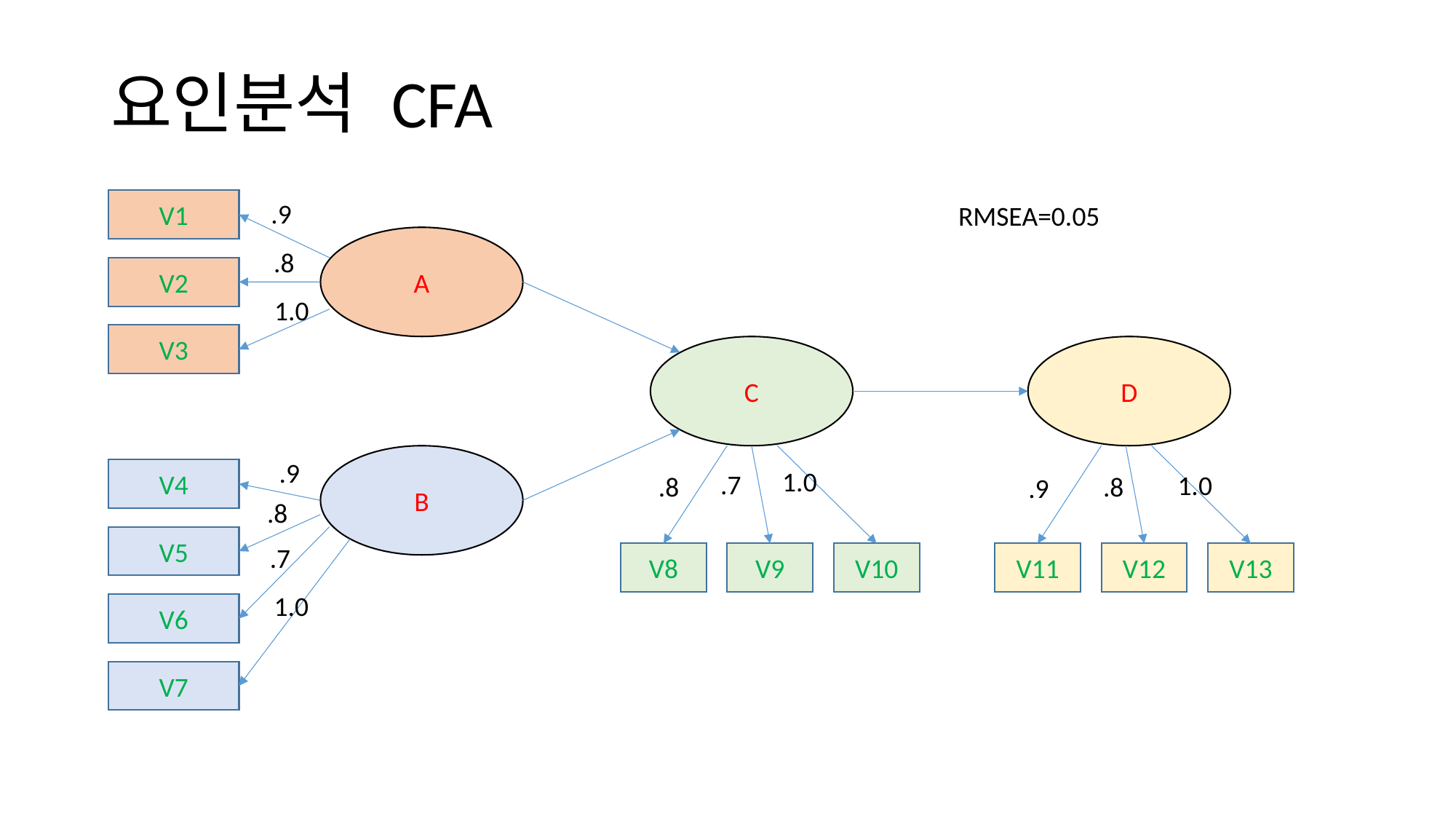

# 요인분석 CFA
V1
.9
RMSEA=0.05
A
.8
V2
1.0
V3
C
D
B
.9
1.0
V4
.7
1.0
.8
.8
.9
.8
V5
.7
V8
V9
V10
V11
V12
V13
1.0
V6
V7